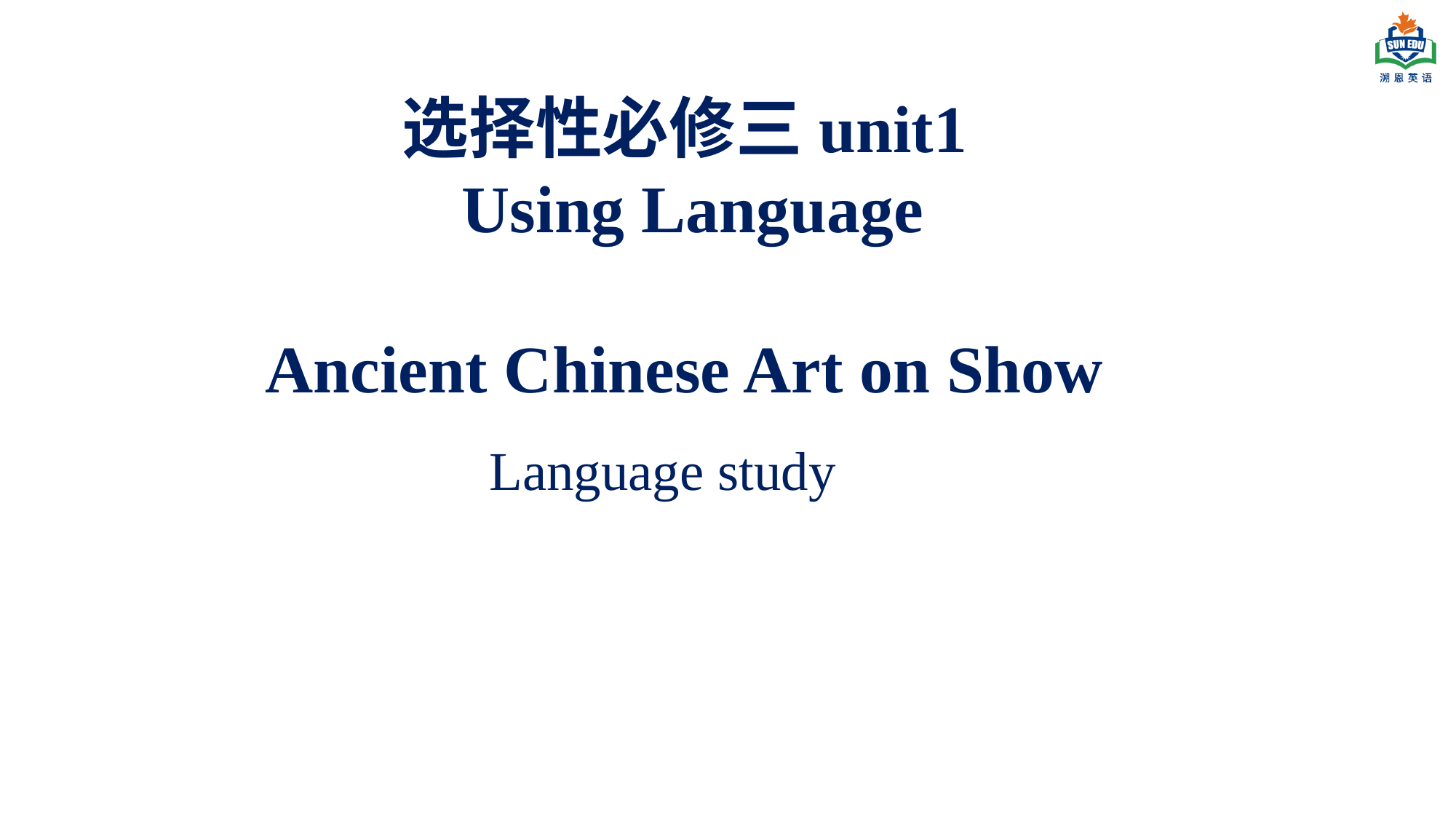

选择性必修三unit1
 Using Language

Ancient Chinese Art on Show
Language study